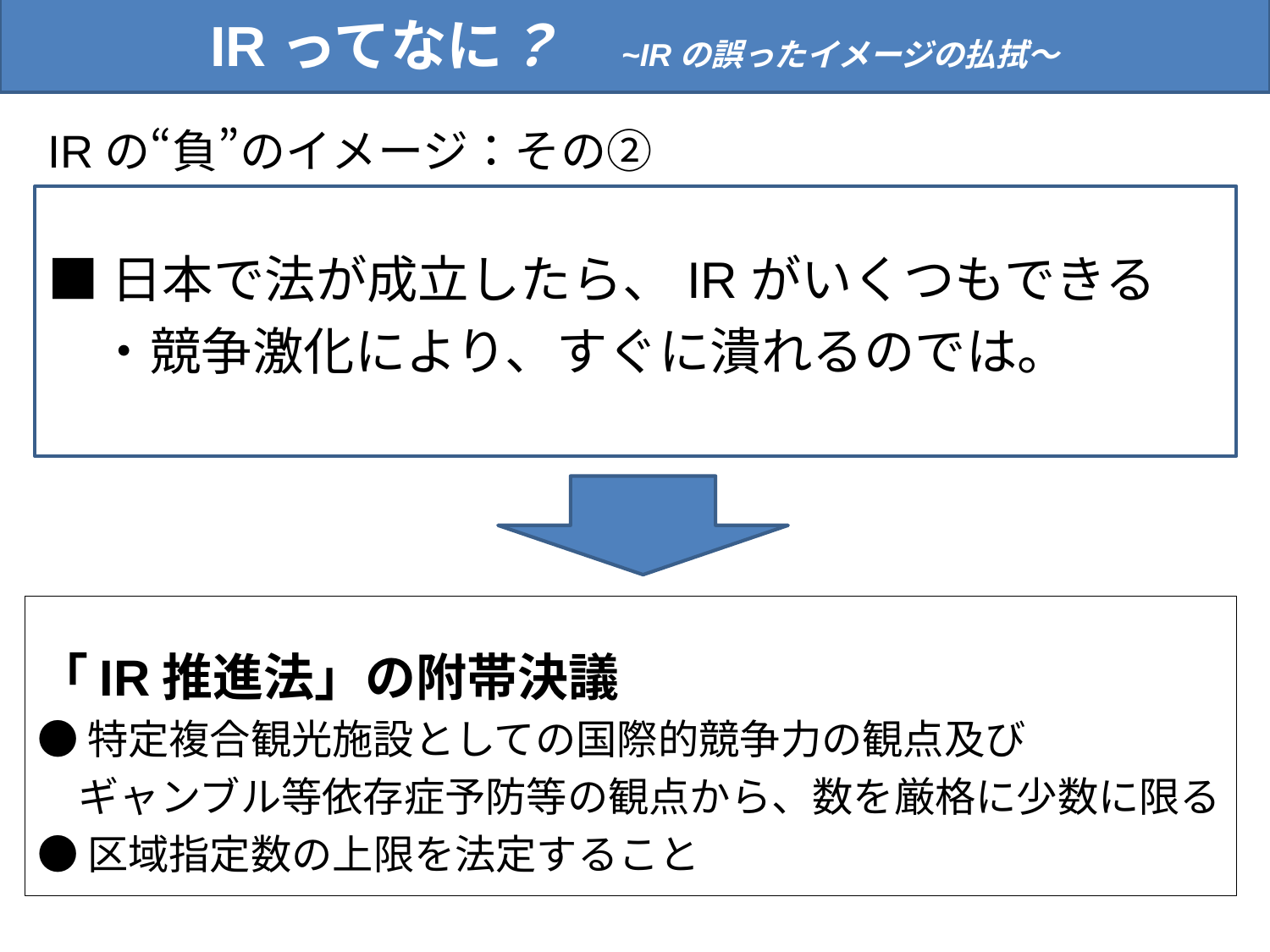

IRってなに？　~IRの誤ったイメージの払拭～
IRの“負”のイメージ：その②

■日本で法が成立したら、IRがいくつもできる
　・競争激化により、すぐに潰れるのでは。

「IR推進法」の附帯決議
●特定複合観光施設としての国際的競争力の観点及び
　ギャンブル等依存症予防等の観点から、数を厳格に少数に限る
●区域指定数の上限を法定すること